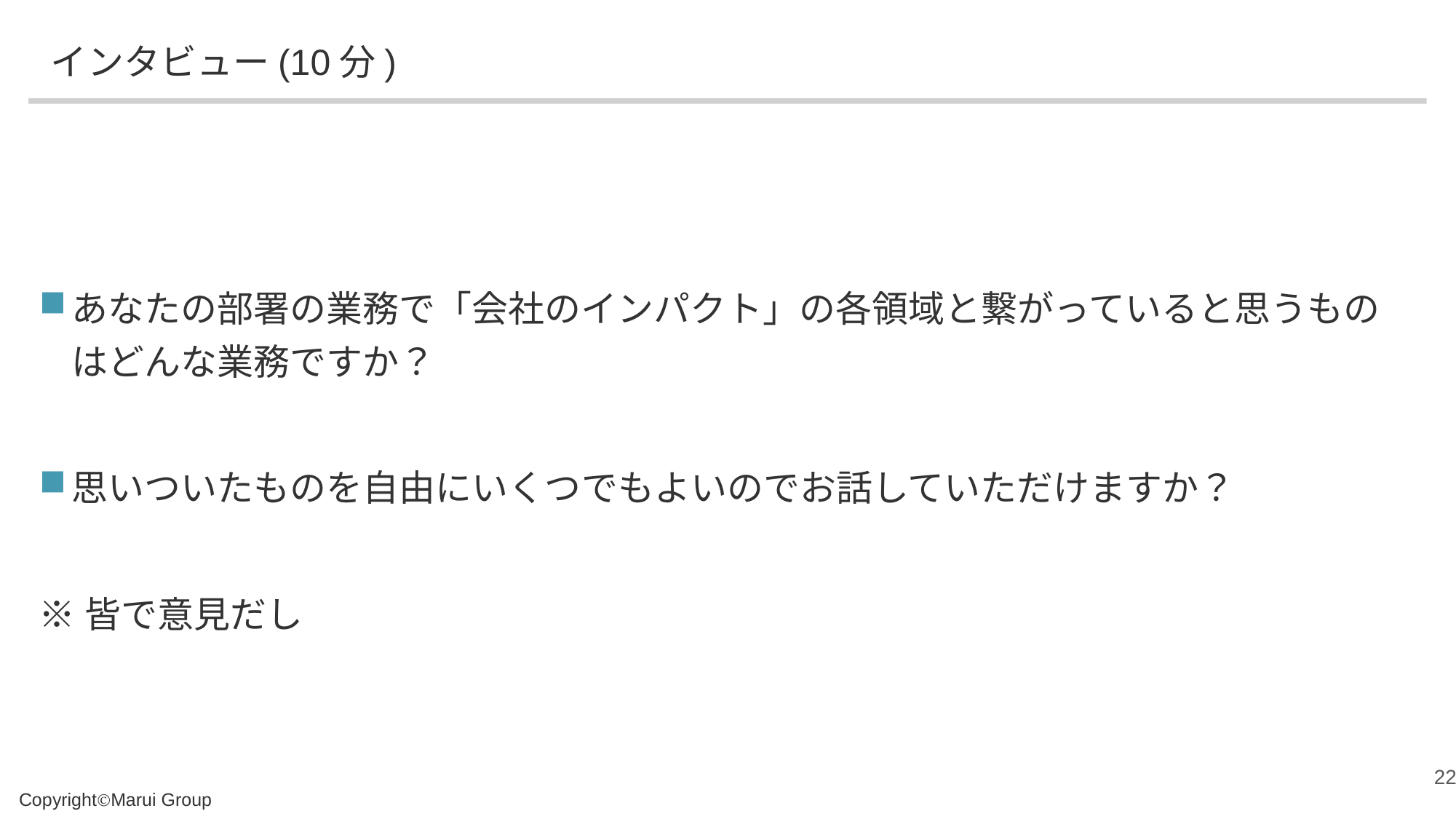

# インタビュー(10分)
あなたの部署の業務で「会社のインパクト」の各領域と繋がっていると思うものはどんな業務ですか？

思いついたものを自由にいくつでもよいのでお話していただけますか？

※皆で意見だし

CopyrightⒸMarui Group